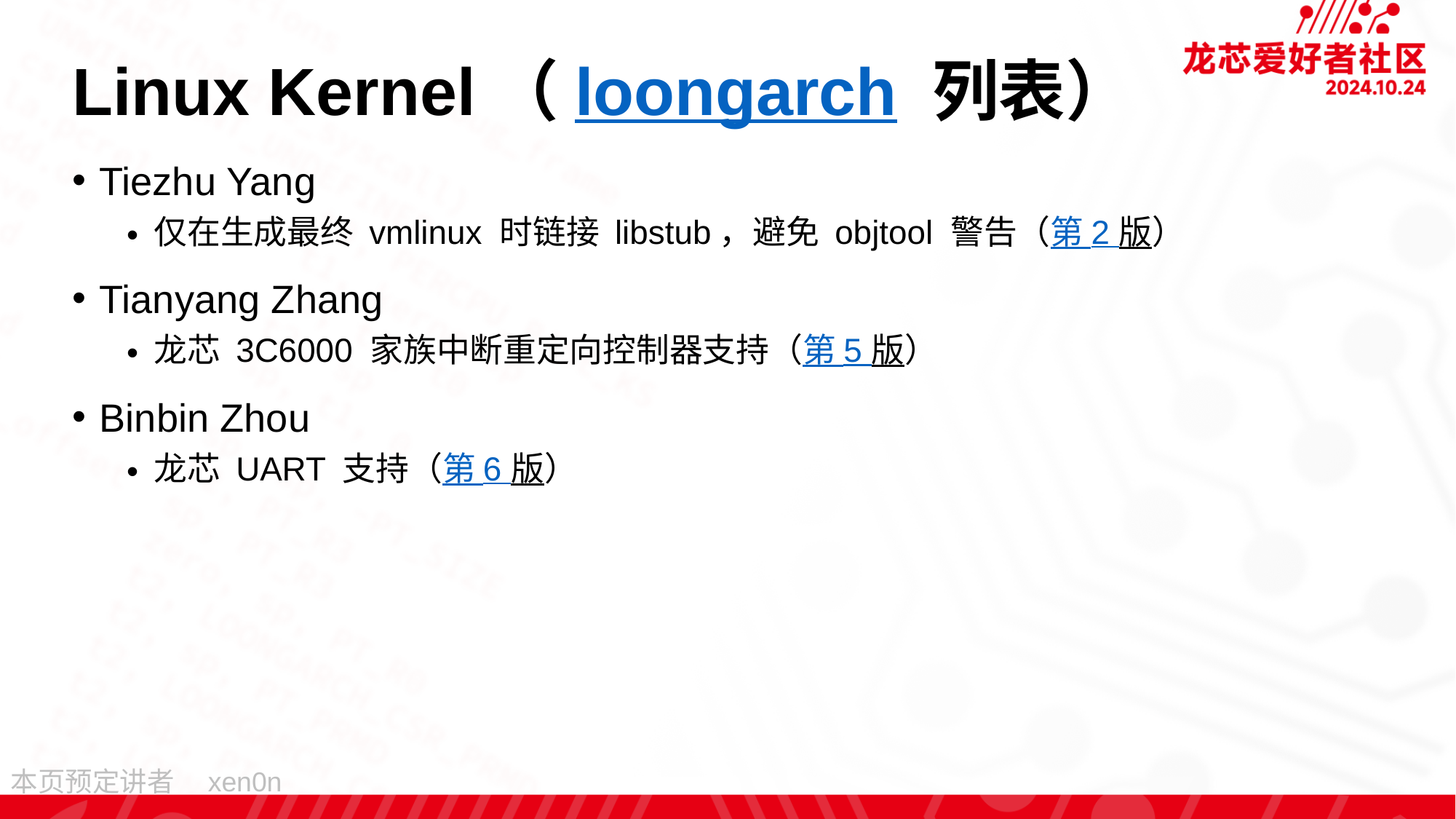

# Linux Kernel（loongarch 列表）
Tiezhu Yang
仅在生成最终 vmlinux 时链接 libstub，避免 objtool 警告（第 2 版）
Tianyang Zhang
龙芯 3C6000 家族中断重定向控制器支持（第 5 版）
Binbin Zhou
龙芯 UART 支持（第 6 版）
xen0n